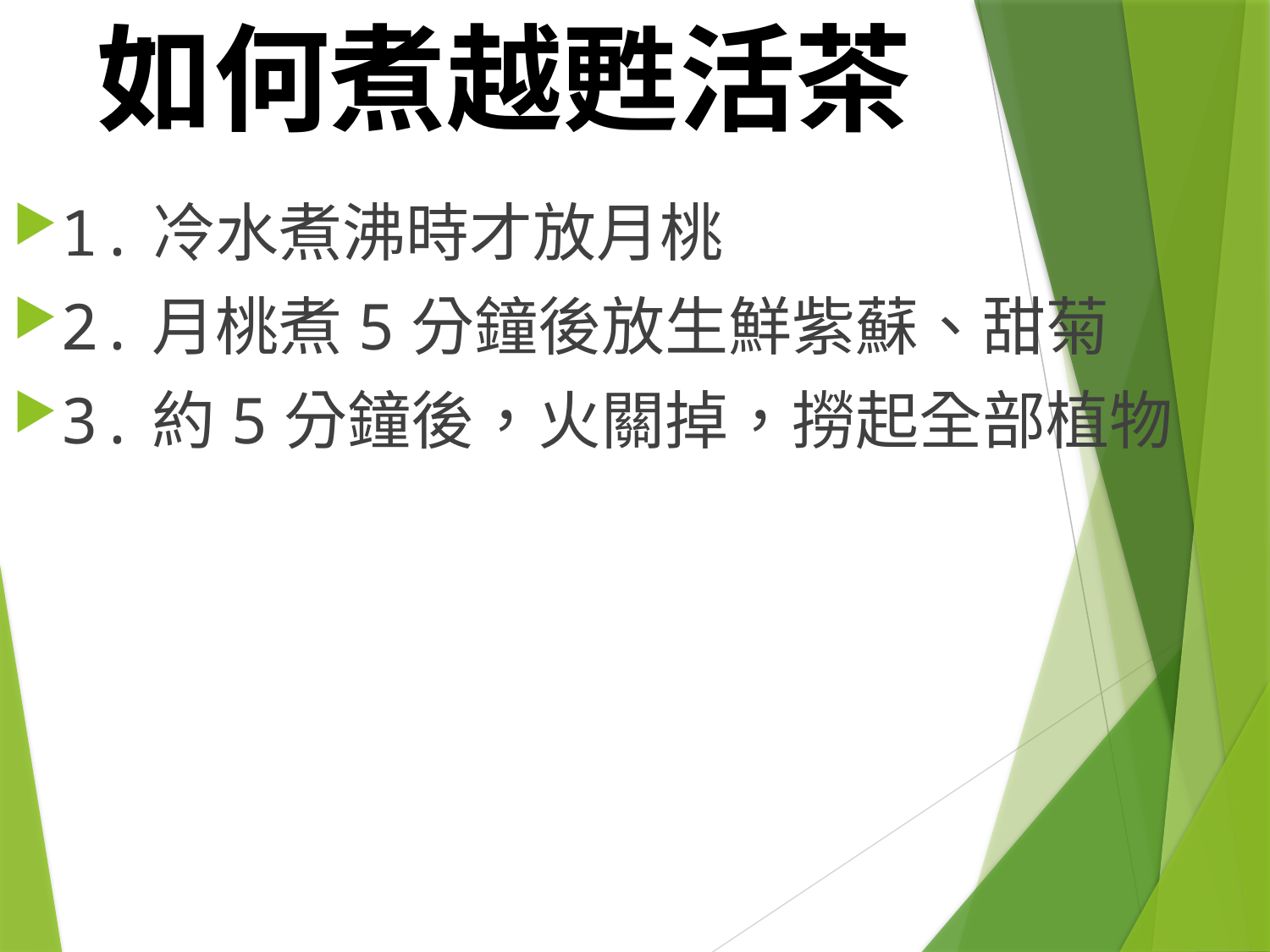

# 如何煮越甦活茶
1.冷水煮沸時才放月桃
2.月桃煮5分鐘後放生鮮紫蘇、甜菊
3.約5分鐘後，火關掉，撈起全部植物